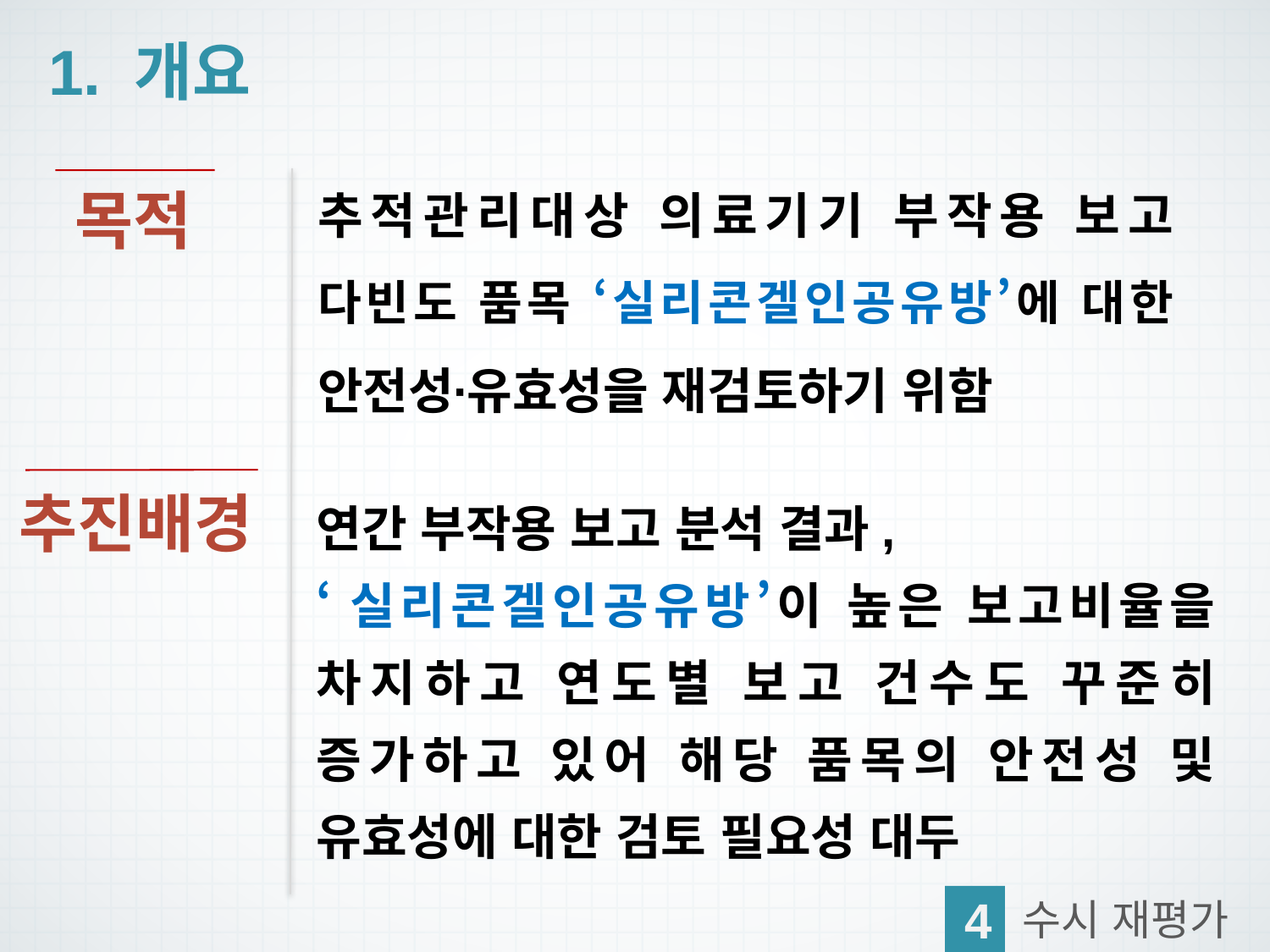

1. 개요
추적관리대상 의료기기 부작용 보고 다빈도 품목 ‘실리콘겔인공유방’에 대한 안전성∙유효성을 재검토하기 위함

목적
연간 부작용 보고 분석 결과,
‘실리콘겔인공유방’이 높은 보고비율을 차지하고 연도별 보고 건수도 꾸준히 증가하고 있어 해당 품목의 안전성 및 유효성에 대한 검토 필요성 대두
추진배경
4
수시 재평가